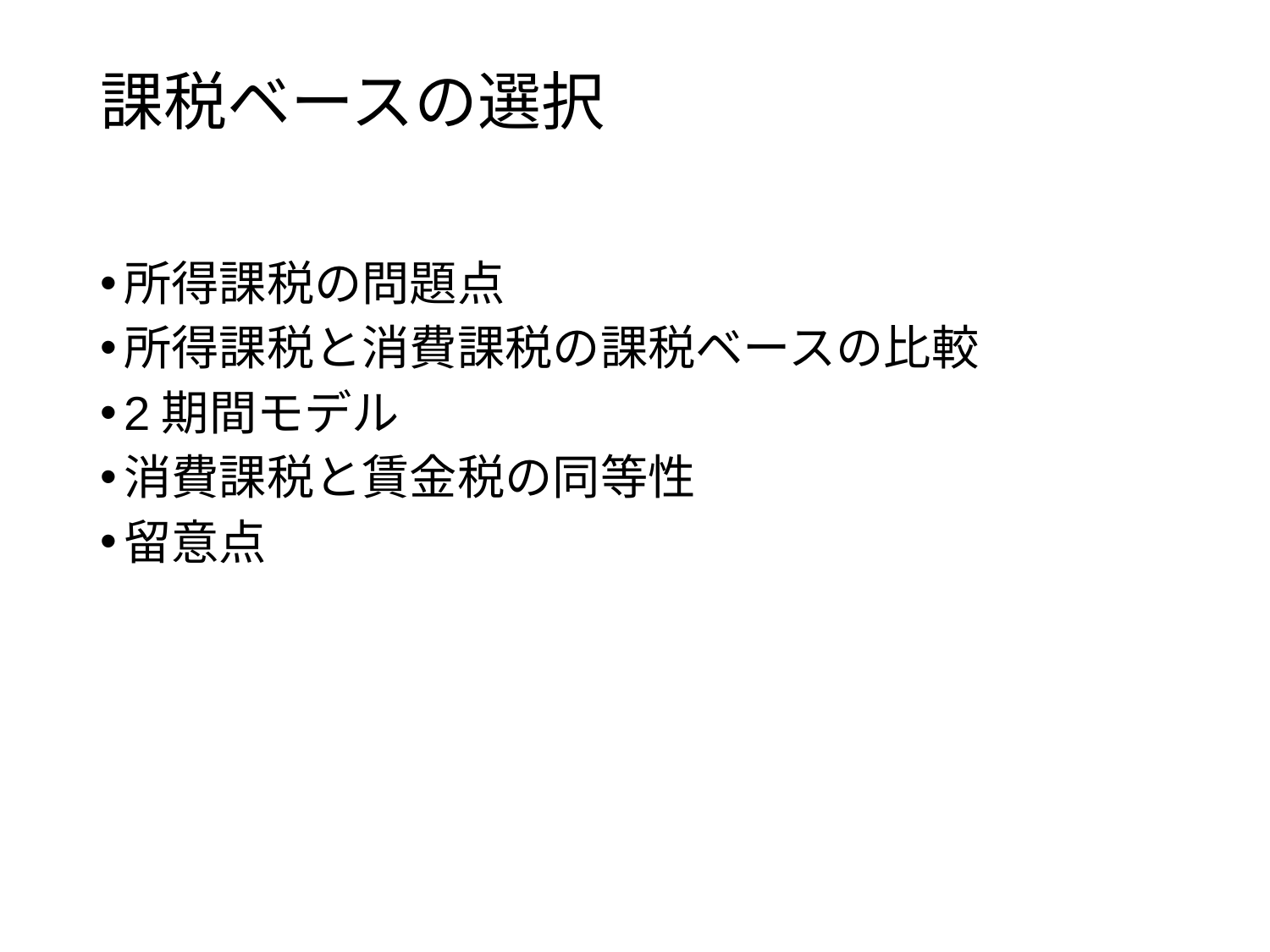

# 課税ベースの選択
所得課税の問題点
所得課税と消費課税の課税ベースの比較
2期間モデル
消費課税と賃金税の同等性
留意点